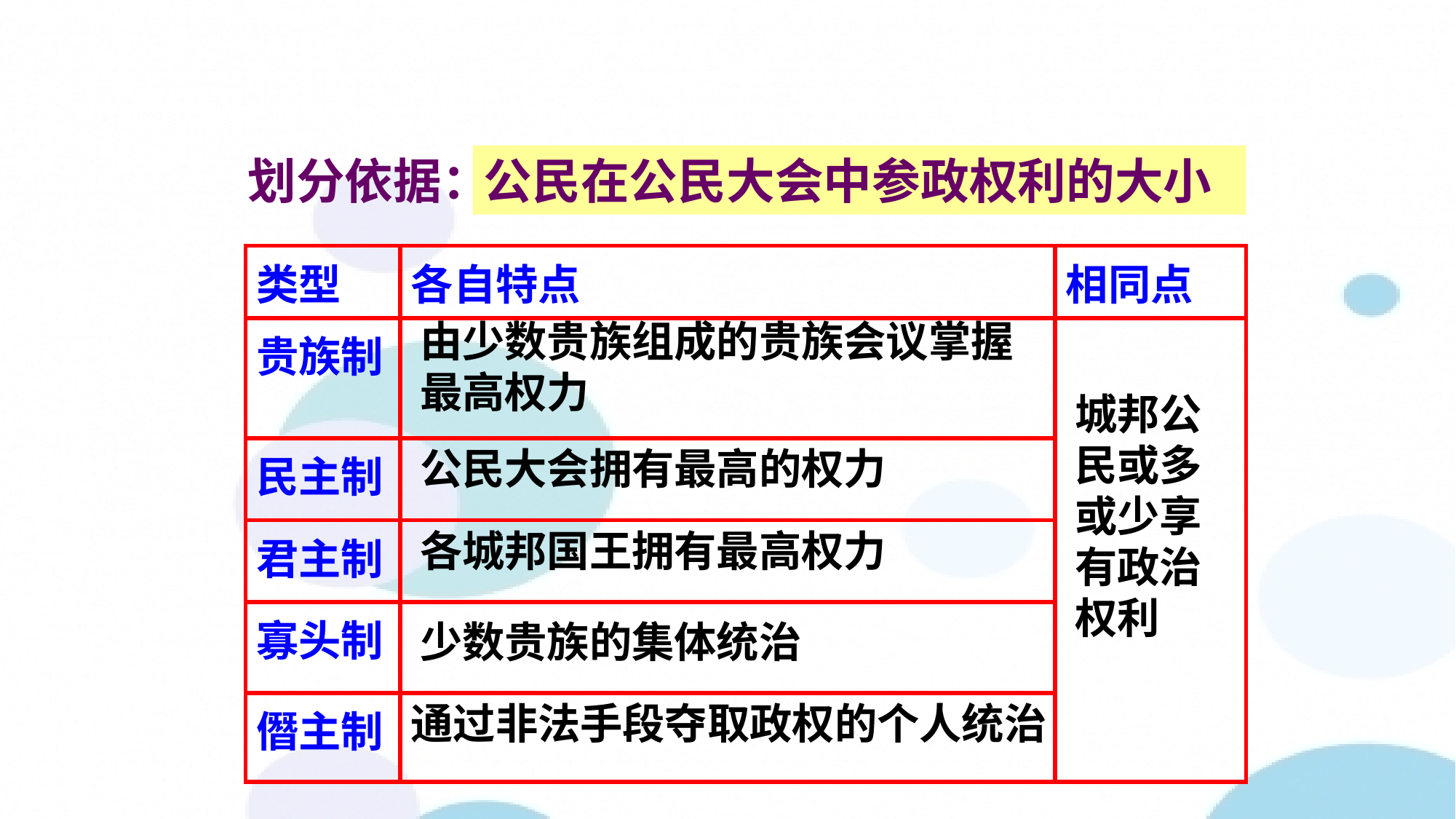

划分依据：
公民在公民大会中参政权利的大小
| 类型 | 各自特点 | 相同点 |
| --- | --- | --- |
| 贵族制 |  |  |
| 民主制 |  |  |
| 君主制 |  |  |
| 寡头制 |  |  |
| 僭主制 |  |  |
由少数贵族组成的贵族会议掌握最高权力
城邦公民或多或少享有政治权利
公民大会拥有最高的权力
各城邦国王拥有最高权力
少数贵族的集体统治
通过非法手段夺取政权的个人统治